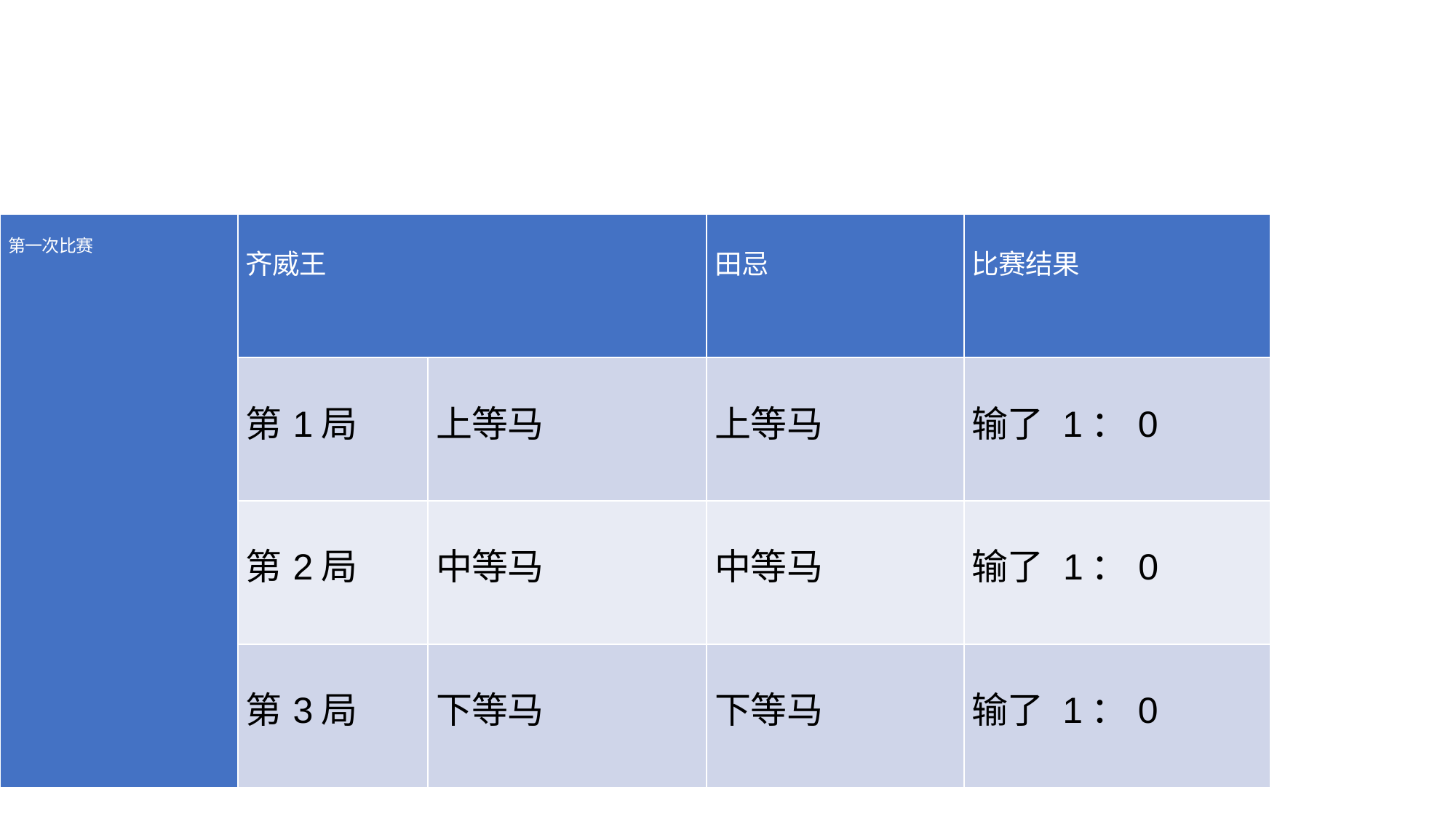

| 第一次比赛 | 齐威王 |  | 田忌 | 比赛结果 |
| --- | --- | --- | --- | --- |
|  | 第1局 | 上等马 | 上等马 | 输了 1：0 |
|  | 第2局 | 中等马 | 中等马 | 输了 1：0 |
|  | 第3局 | 下等马 | 下等马 | 输了 1：0 |